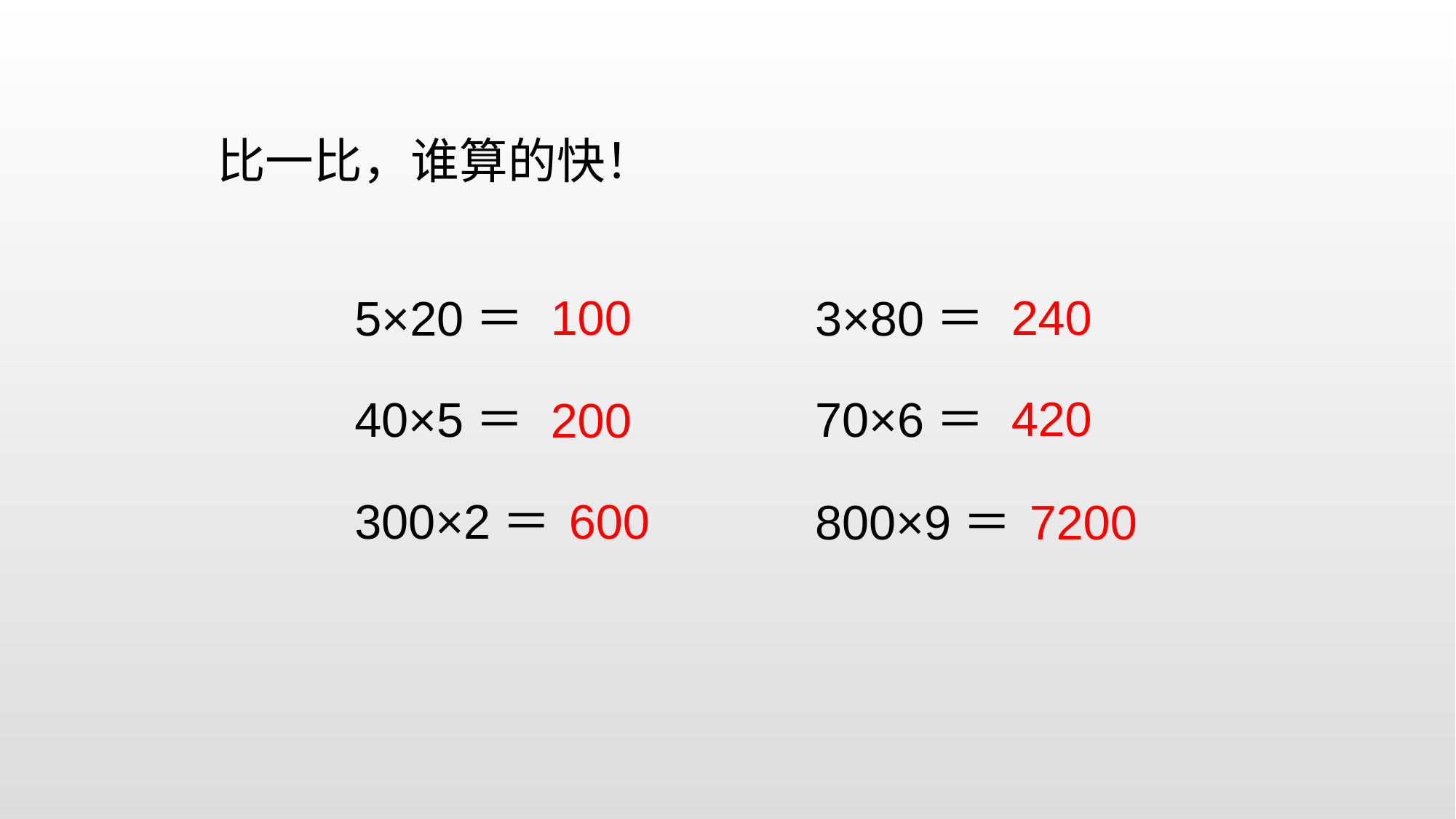

比一比，谁算的快！
100
240
5×20＝
3×80＝
420
40×5＝
70×6＝
200
600
300×2＝
800×9＝
7200